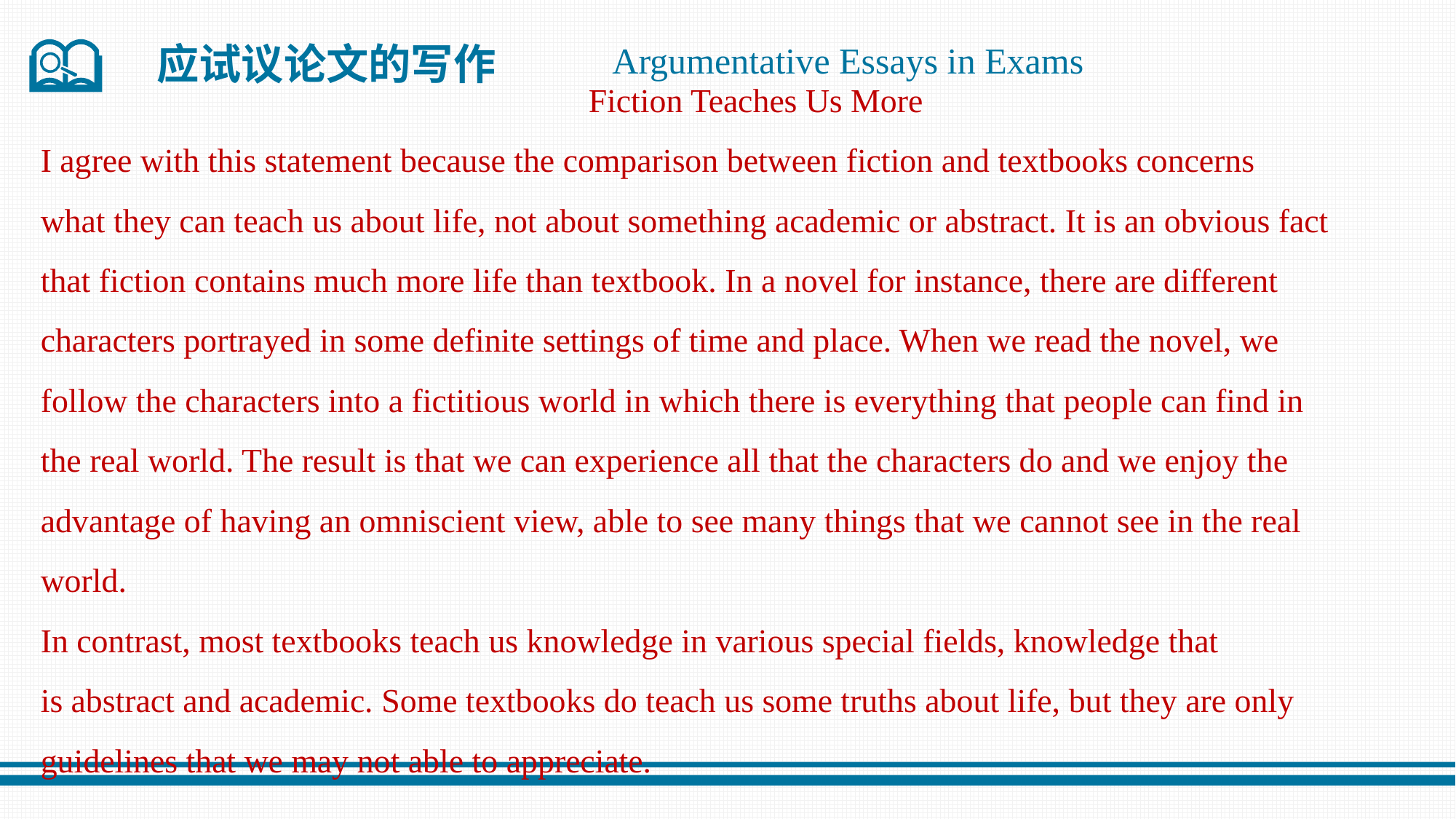

应试议论文的写作
Argumentative Essays in Exams
Fiction Teaches Us More
I agree with this statement because the comparison between fiction and textbooks concerns
what they can teach us about life, not about something academic or abstract. It is an obvious fact
that fiction contains much more life than textbook. In a novel for instance, there are different
characters portrayed in some definite settings of time and place. When we read the novel, we
follow the characters into a fictitious world in which there is everything that people can find in
the real world. The result is that we can experience all that the characters do and we enjoy the
advantage of having an omniscient view, able to see many things that we cannot see in the real
world.
In contrast, most textbooks teach us knowledge in various special fields, knowledge that
is abstract and academic. Some textbooks do teach us some truths about life, but they are only
guidelines that we may not able to appreciate.